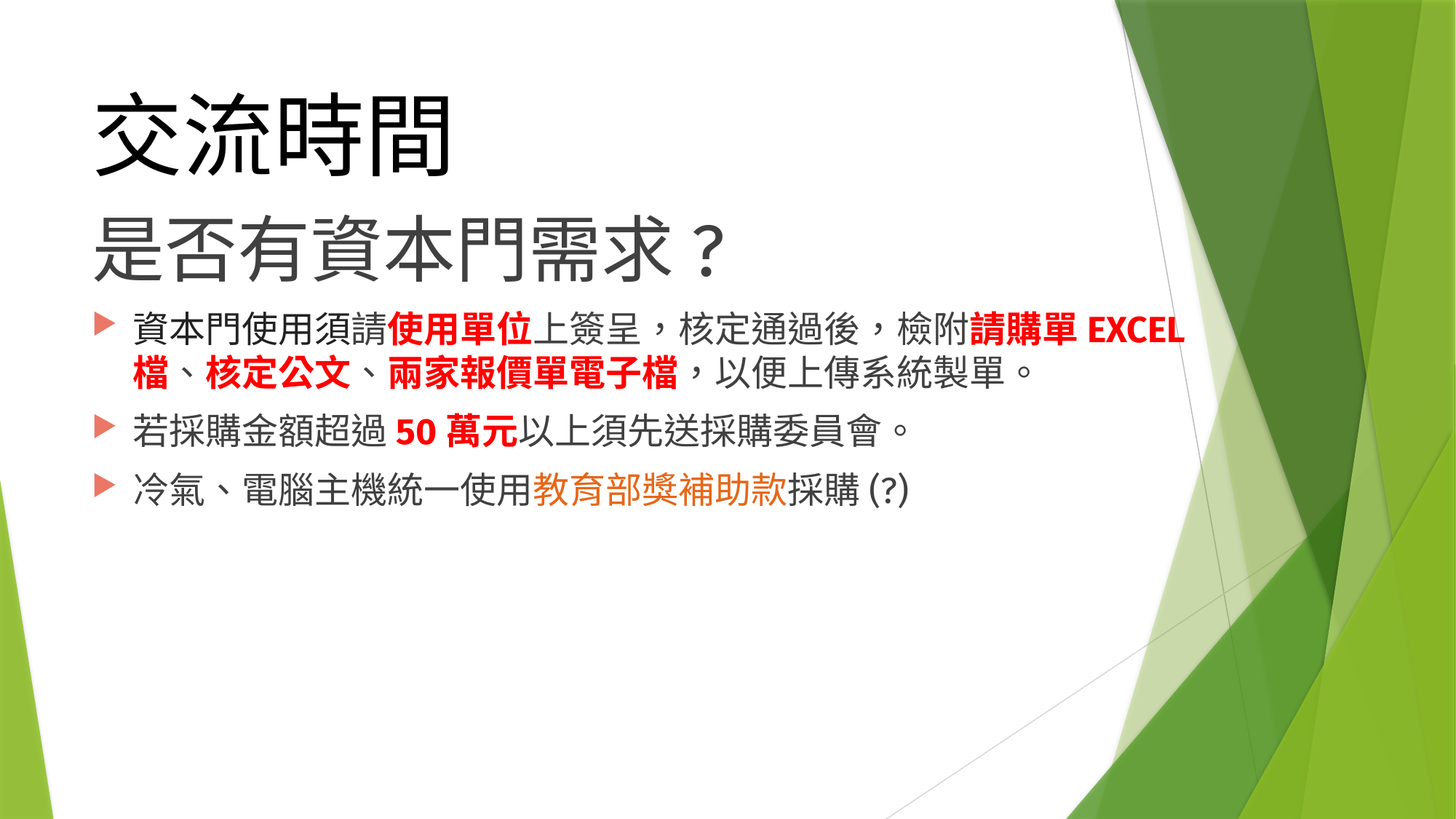

# 交流時間
是否有資本門需求?
資本門使用須請使用單位上簽呈，核定通過後，檢附請購單EXCEL檔、核定公文、兩家報價單電子檔，以便上傳系統製單。
若採購金額超過50萬元以上須先送採購委員會。
冷氣、電腦主機統一使用教育部獎補助款採購(?)